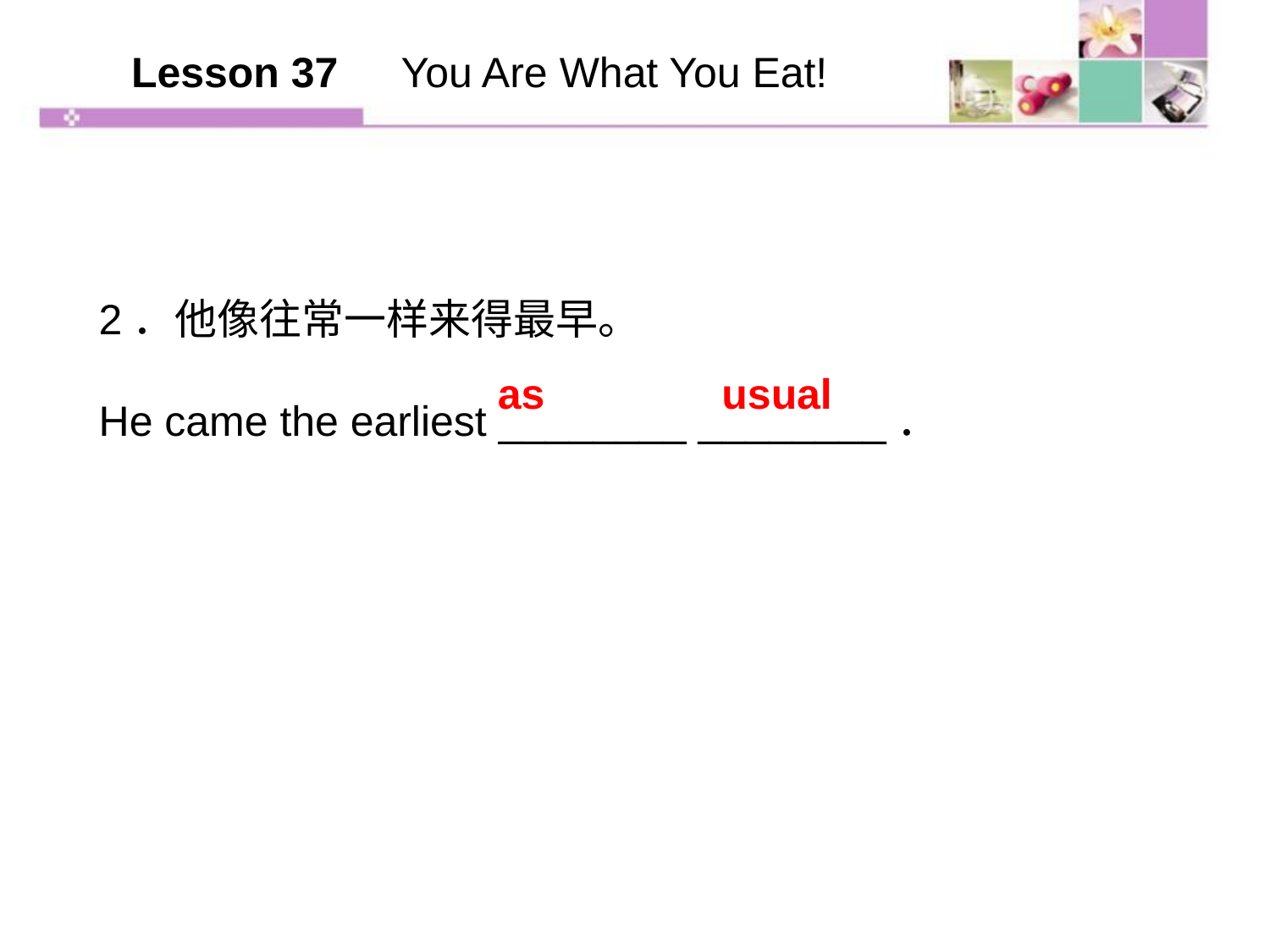

Lesson 37　You Are What You Eat!
2．他像往常一样来得最早。
He came the earliest ________ ________．
as               usual